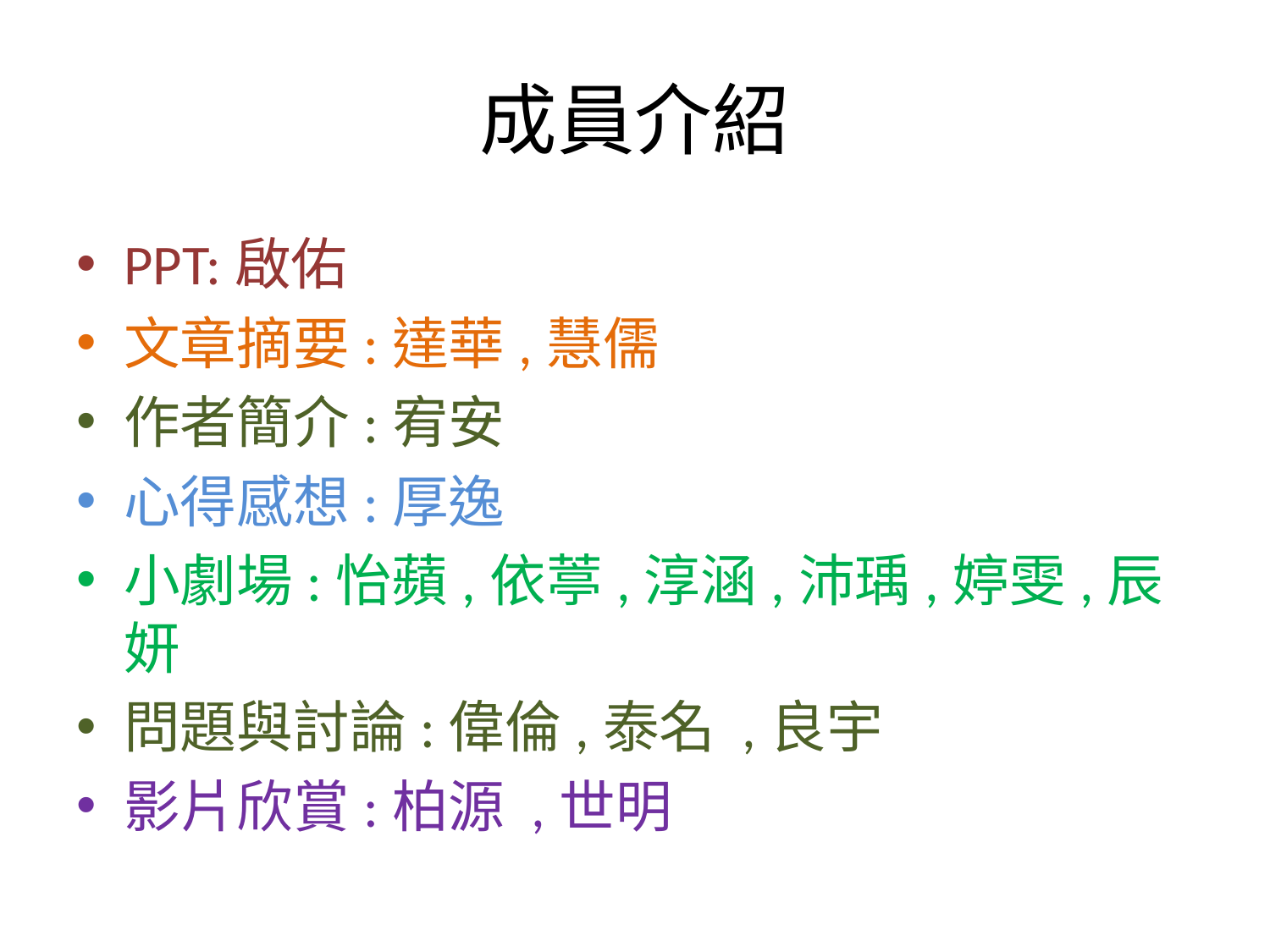

# 成員介紹
PPT:啟佑
文章摘要:達華,慧儒
作者簡介:宥安
心得感想:厚逸
小劇場:怡蘋,依葶,淳涵,沛瑀,婷雯,辰妍
問題與討論:偉倫,泰名 ,良宇
影片欣賞:柏源 ,世明